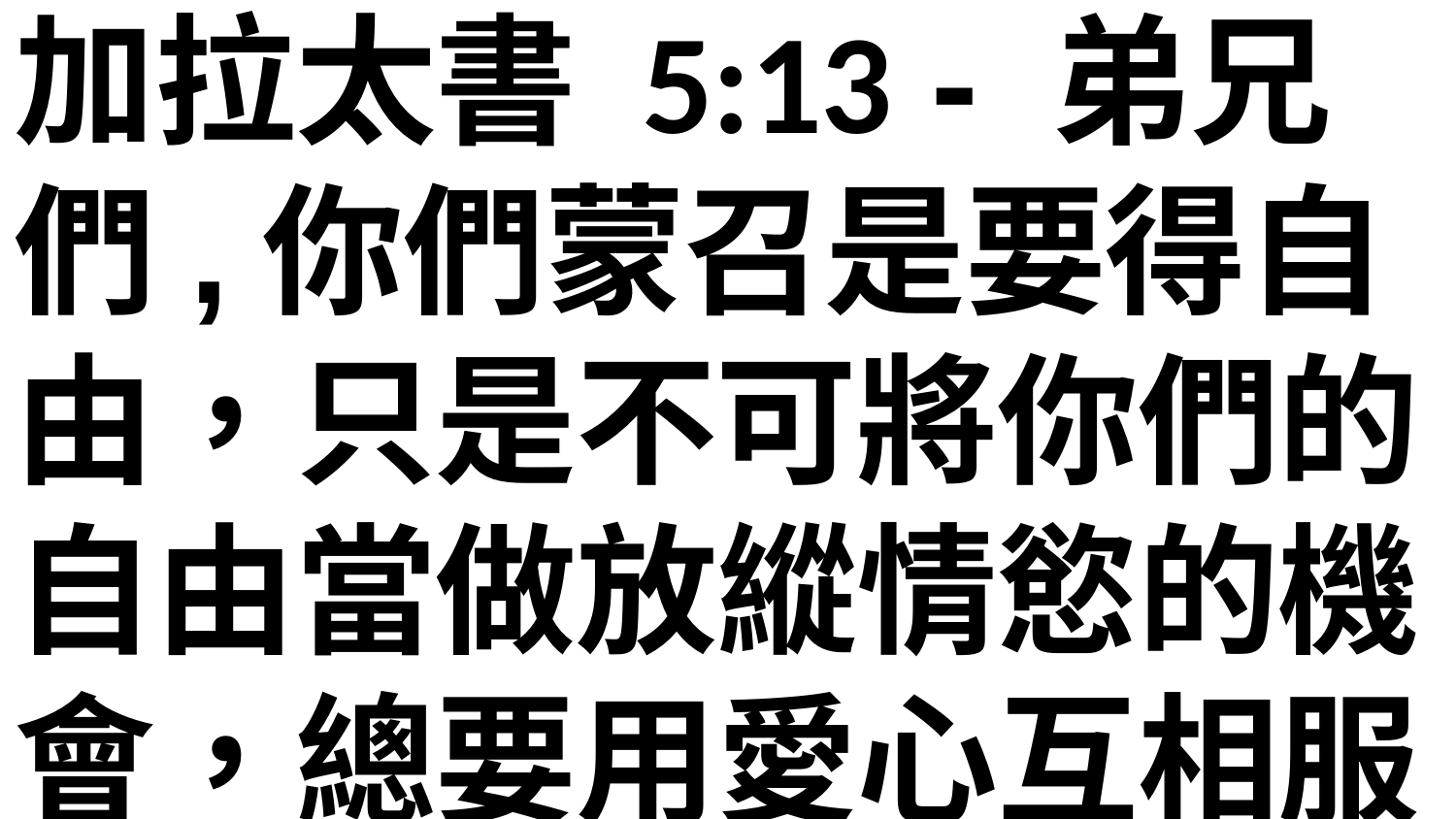

加拉太書 5:13 - 弟兄們,你們蒙召是要得自由，只是不可將你們的自由當做放縱情慾的機會，總要用愛心互相服侍。